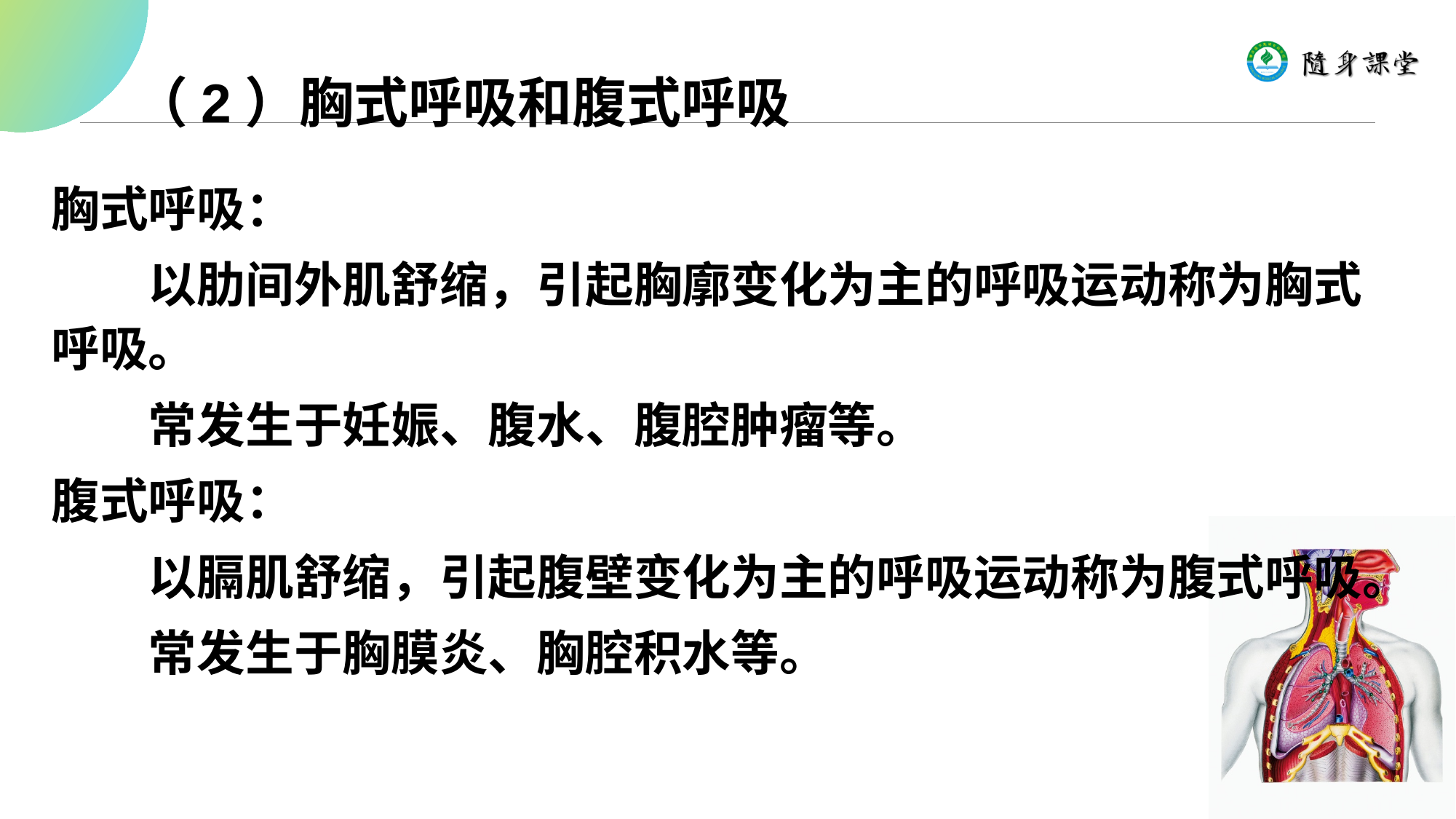

（2）胸式呼吸和腹式呼吸
胸式呼吸：
　　以肋间外肌舒缩，引起胸廓变化为主的呼吸运动称为胸式呼吸。
　　常发生于妊娠、腹水、腹腔肿瘤等。
腹式呼吸：
　　以膈肌舒缩，引起腹壁变化为主的呼吸运动称为腹式呼吸。
　　常发生于胸膜炎、胸腔积水等。